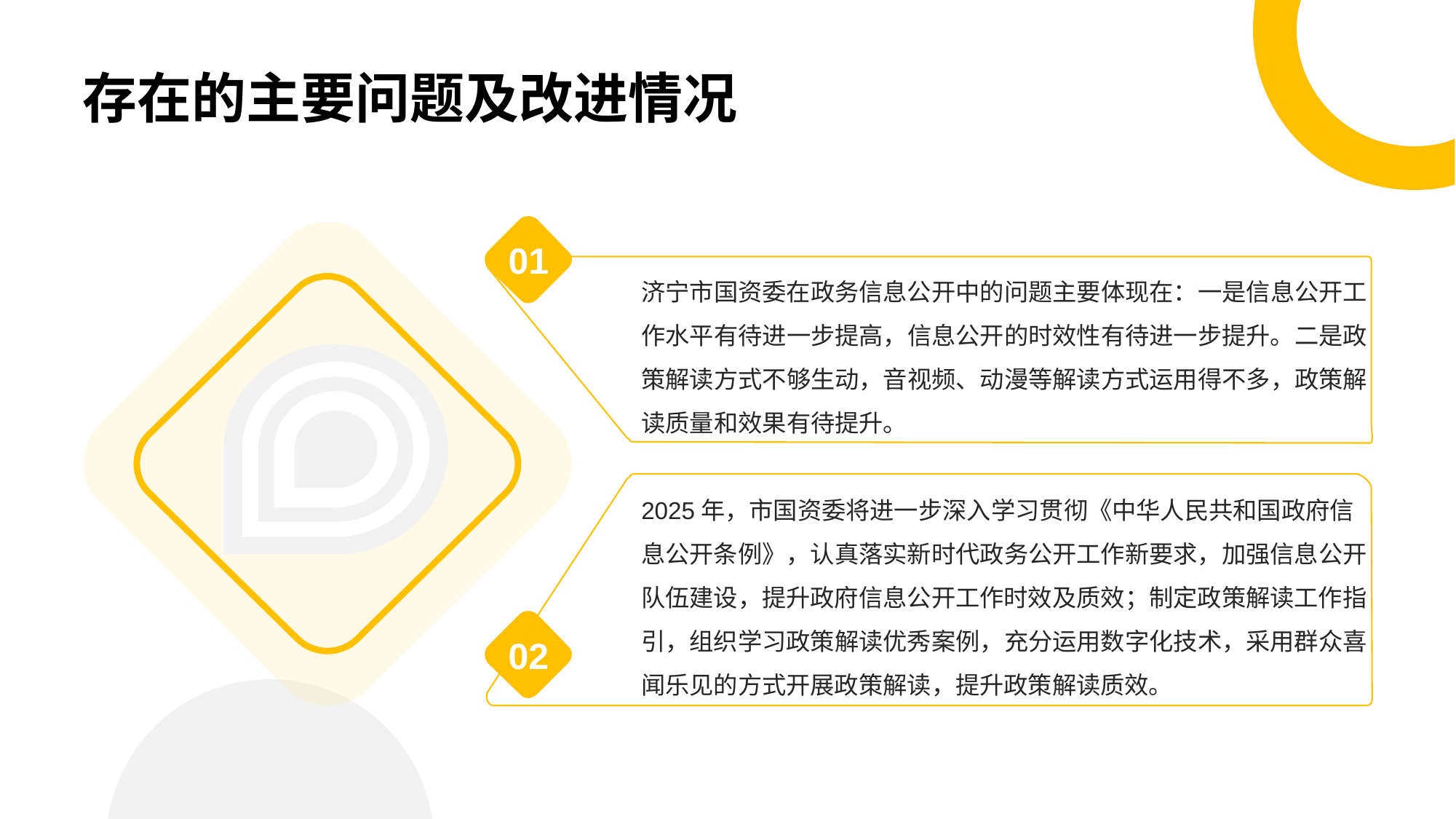

# 存在的主要问题及改进情况
01

济宁市国资委在政务信息公开中的问题主要体现在：一是信息公开工作水平有待进一步提高，信息公开的时效性有待进一步提升。二是政策解读方式不够生动，音视频、动漫等解读方式运用得不多，政策解读质量和效果有待提升。
添加项标题

2025年，市国资委将进一步深入学习贯彻《中华人民共和国政府信息公开条例》，认真落实新时代政务公开工作新要求，加强信息公开队伍建设，提升政府信息公开工作时效及质效；制定政策解读工作指引，组织学习政策解读优秀案例，充分运用数字化技术，采用群众喜闻乐见的方式开展政策解读，提升政策解读质效。
02